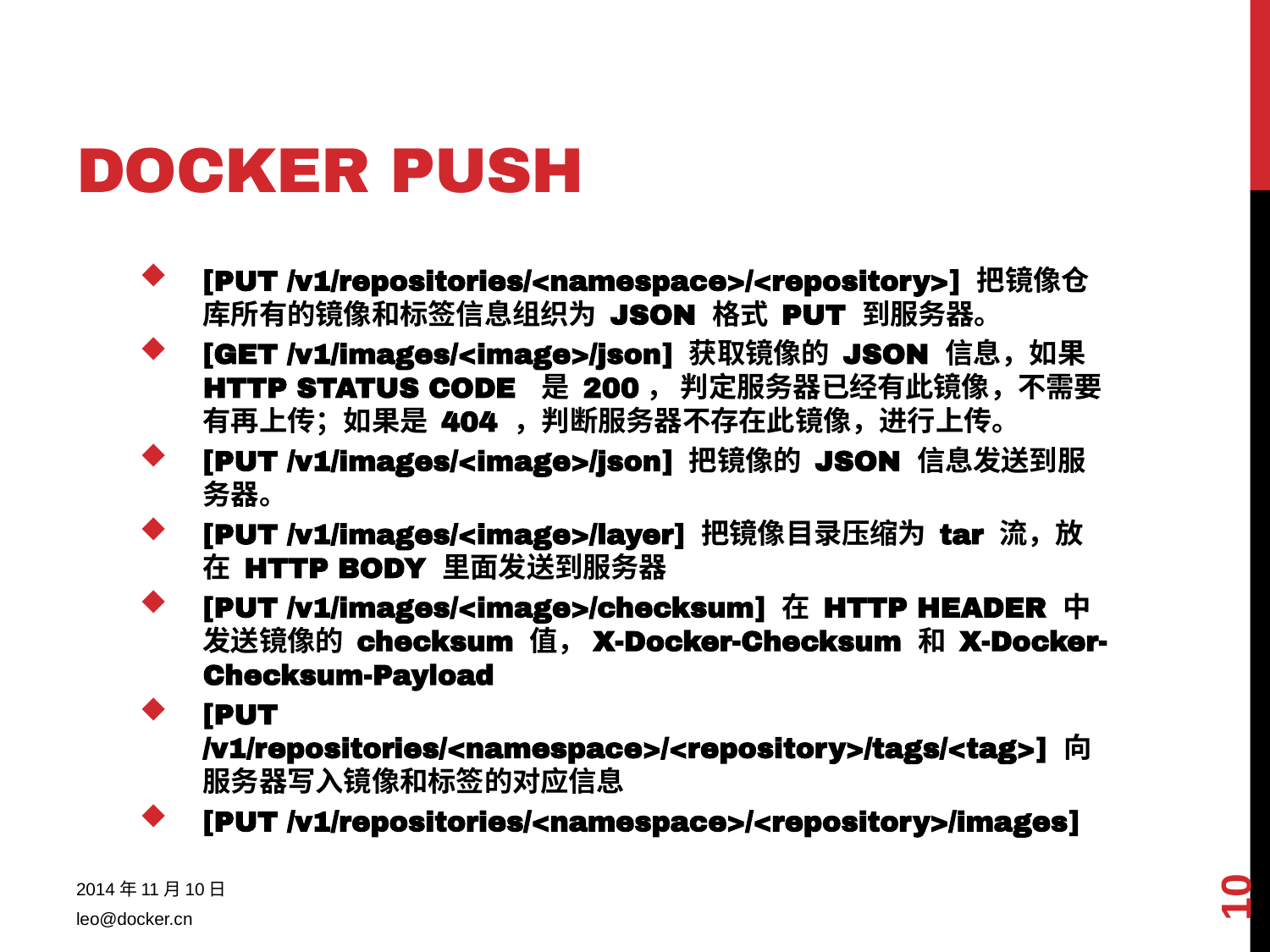

Docker PUSH

[PUT /v1/repositories/<namespace>/<repository>] 把镜像仓库所有的镜像和标签信息组织为 JSON 格式 PUT 到服务器。
[GET /v1/images/<image>/json] 获取镜像的 JSON 信息，如果 HTTP STATUS CODE  是 200， 判定服务器已经有此镜像，不需要有再上传；如果是 404 ，判断服务器不存在此镜像，进行上传。
[PUT /v1/images/<image>/json] 把镜像的 JSON 信息发送到服务器。
[PUT /v1/images/<image>/layer] 把镜像目录压缩为 tar 流，放在 HTTP BODY 里面发送到服务器
[PUT /v1/images/<image>/checksum] 在 HTTP HEADER 中发送镜像的 checksum 值，X-Docker-Checksum 和 X-Docker-Checksum-Payload
[PUT /v1/repositories/<namespace>/<repository>/tags/<tag>] 向服务器写入镜像和标签的对应信息
[PUT /v1/repositories/<namespace>/<repository>/images]
10
2014年11月10日
leo@docker.cn